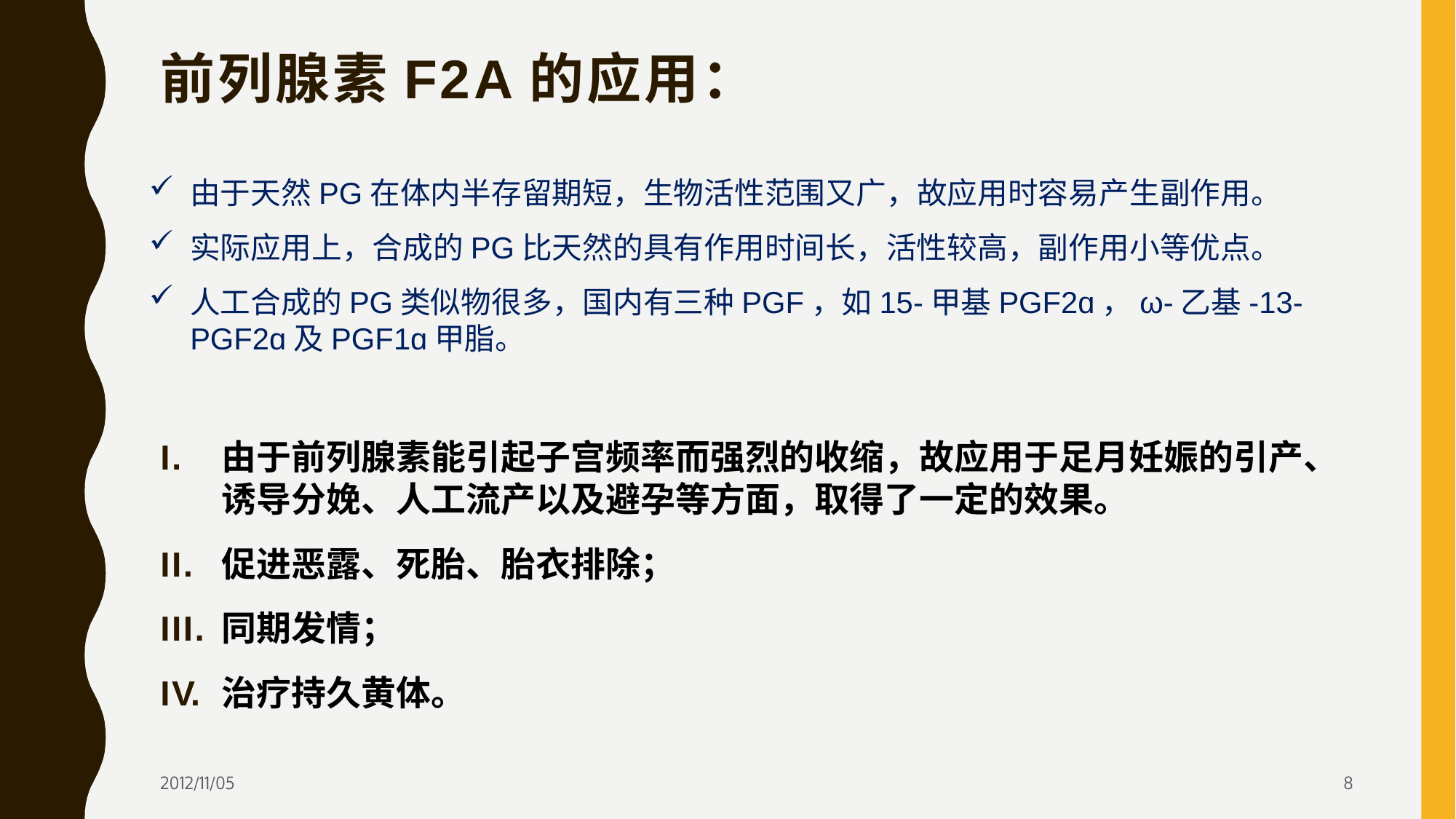

# 前列腺素F2α的应用：
由于天然PG在体内半存留期短，生物活性范围又广，故应用时容易产生副作用。
实际应用上，合成的PG比天然的具有作用时间长，活性较高，副作用小等优点。
人工合成的PG类似物很多，国内有三种PGF，如15-甲基PGF2ɑ，ω-乙基-13- PGF2ɑ及PGF1ɑ甲脂。
由于前列腺素能引起子宫频率而强烈的收缩，故应用于足月妊娠的引产、诱导分娩、人工流产以及避孕等方面，取得了一定的效果。
促进恶露、死胎、胎衣排除；
同期发情；
治疗持久黄体。
2012/11/05
8